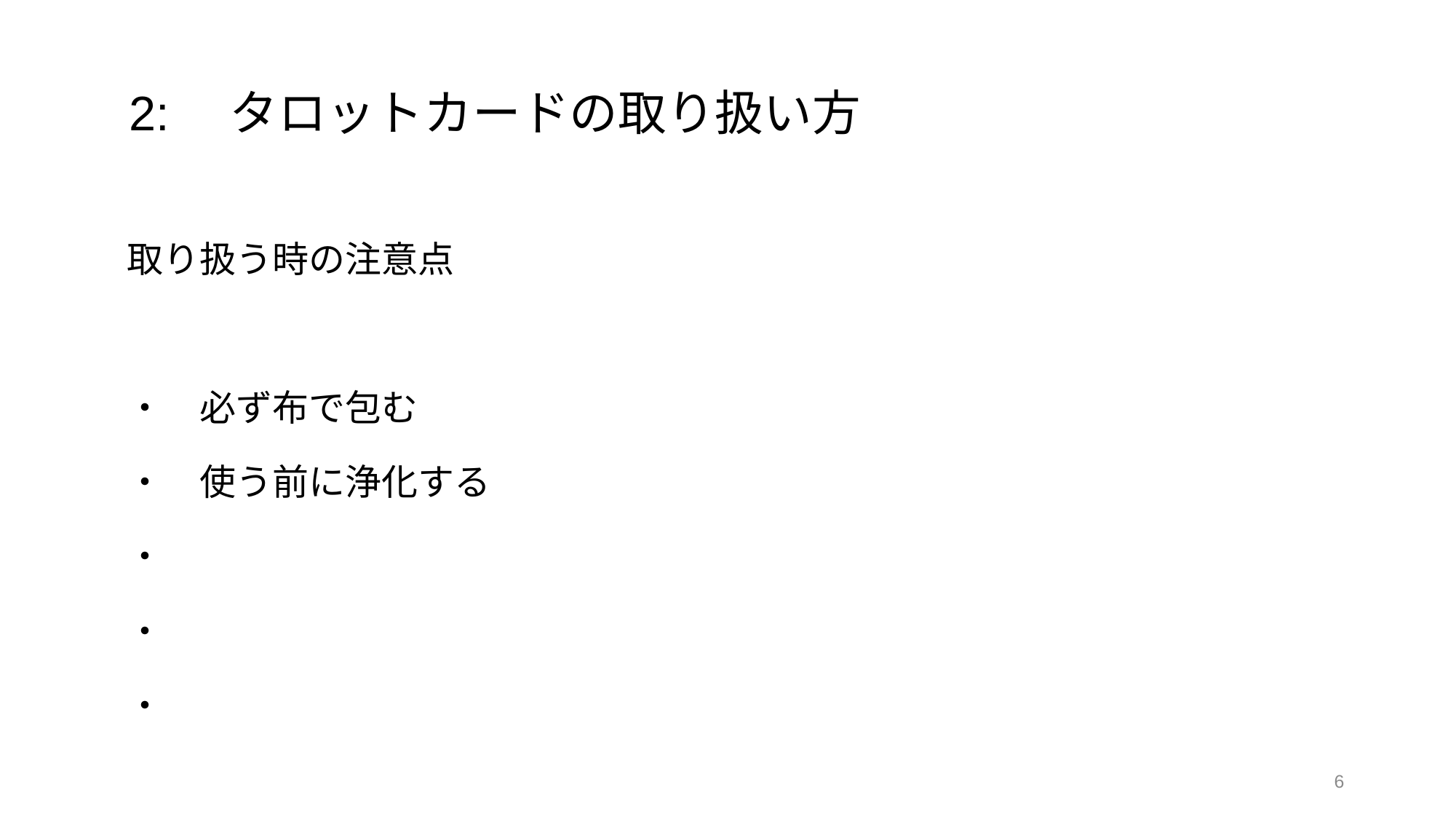

2:　タロットカードの取り扱い方
取り扱う時の注意点

・　必ず布で包む
・　使う前に浄化する
・
・
・
6